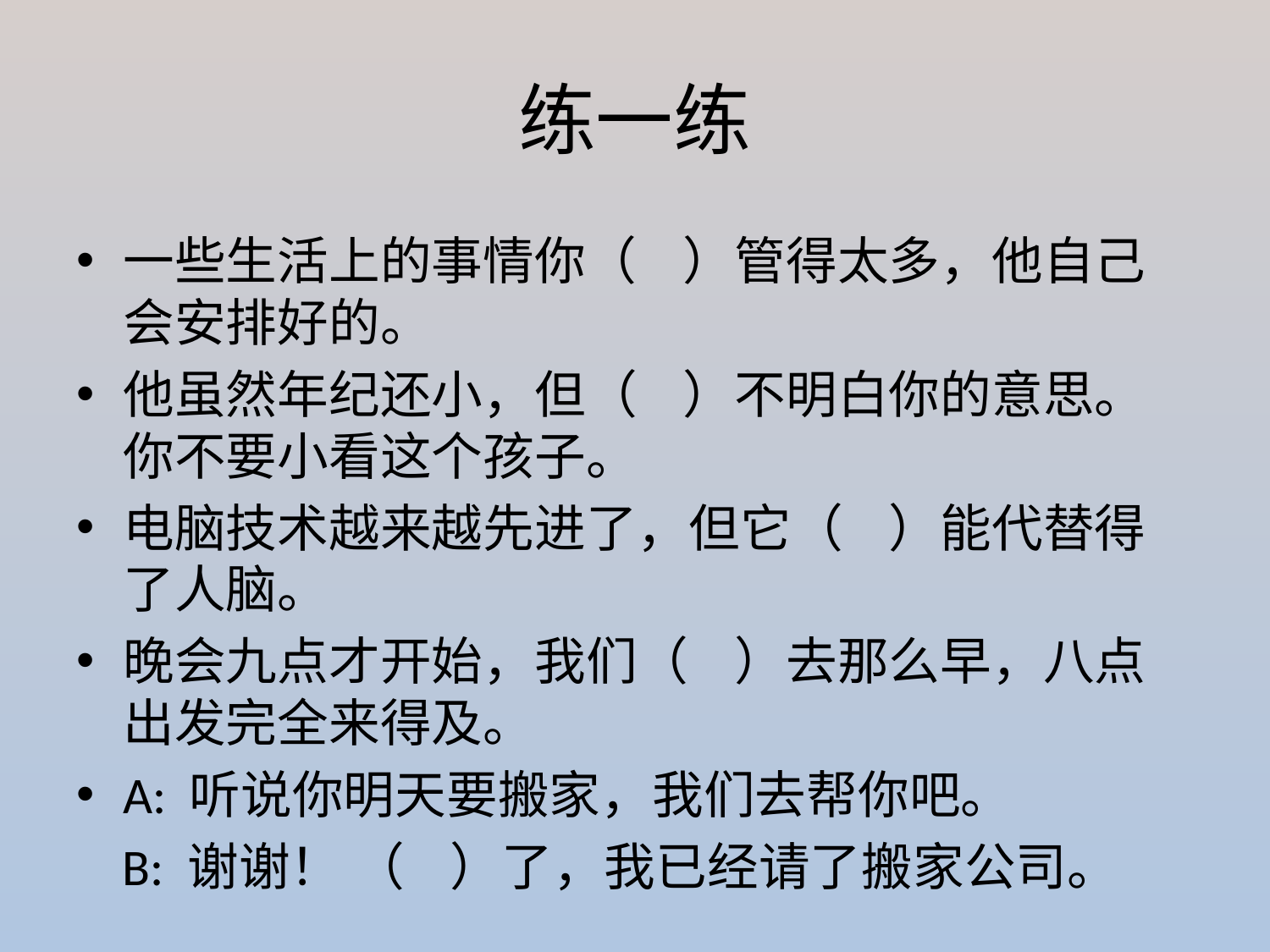

# 练一练
一些生活上的事情你（    ）管得太多，他自己会安排好的。
他虽然年纪还小，但（    ）不明白你的意思。你不要小看这个孩子。
电脑技术越来越先进了，但它（    ）能代替得了人脑。
晚会九点才开始，我们（    ）去那么早，八点出发完全来得及。
A: 听说你明天要搬家，我们去帮你吧。
    B: 谢谢！ （    ）了，我已经请了搬家公司。